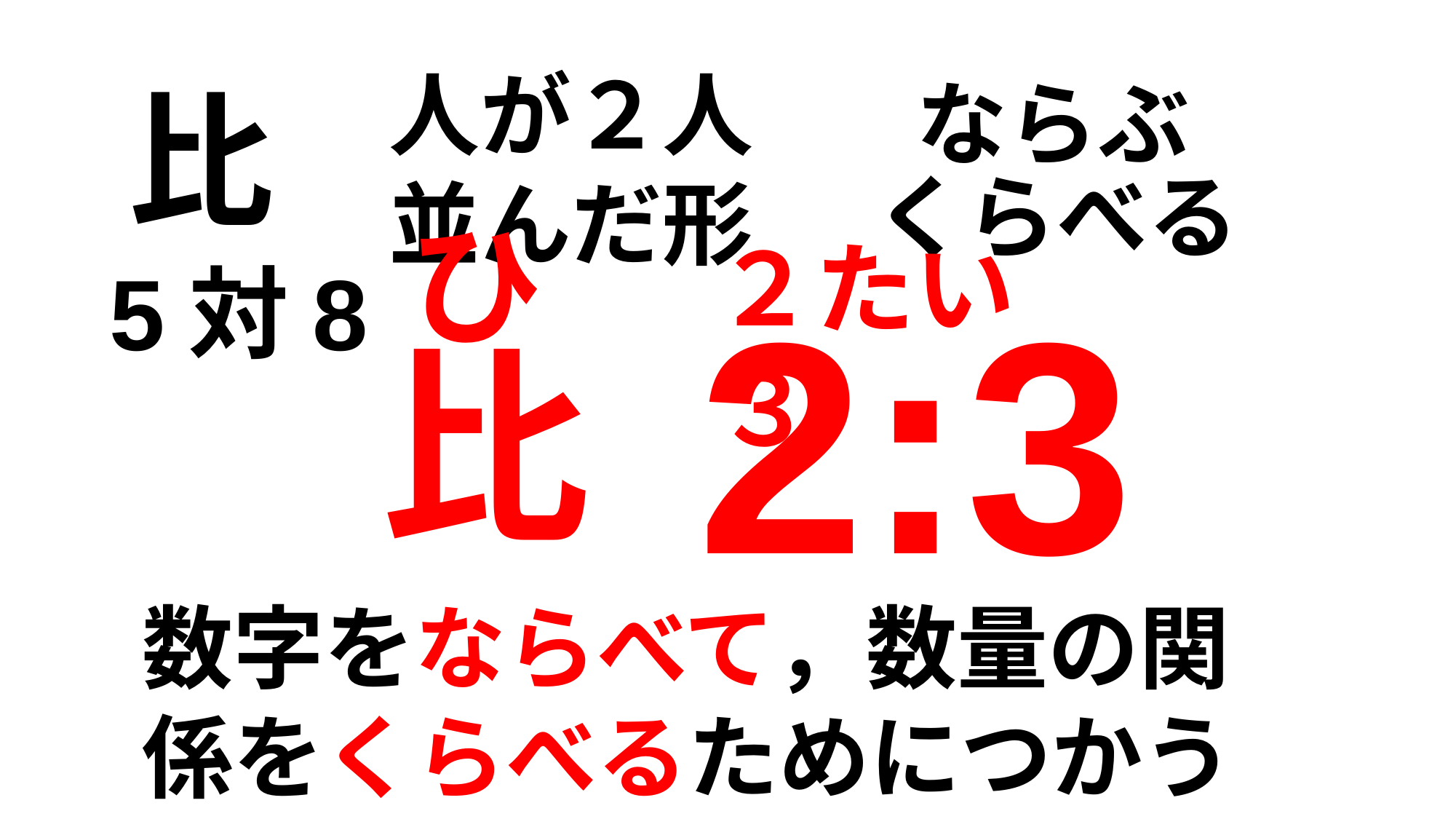

人が２人並んだ形
ならぶ
比
くらべる
ひ
２たい３
5対8
2:3
比
数字をならべて，数量の関係をくらべるためにつかう